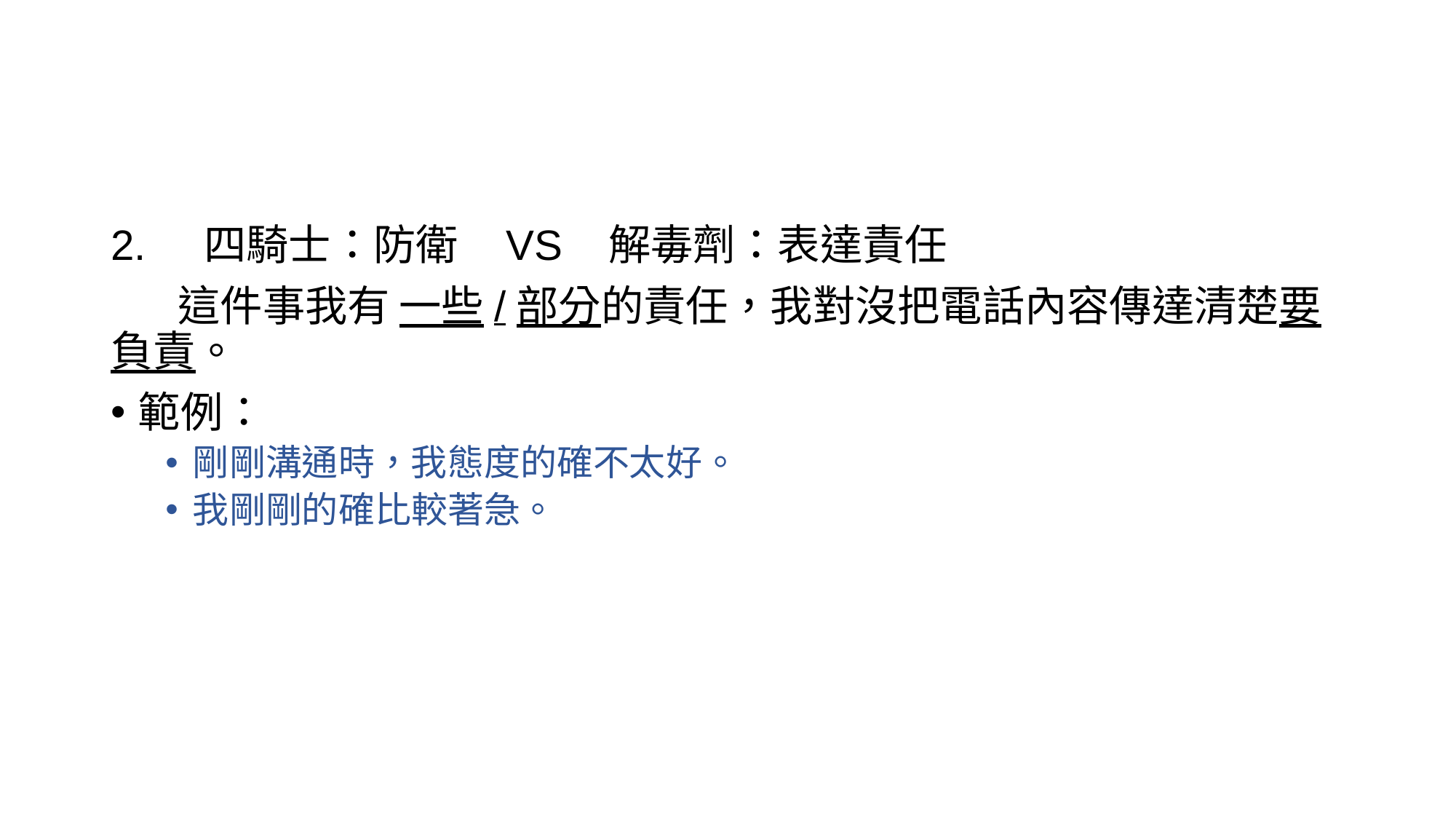

#
2.    四騎士：防衛    VS   解毒劑：表達責任
      這件事我有 一些/部分的責任，我對沒把電話內容傳達清楚要負責。
範例：
剛剛溝通時，我態度的確不太好。
我剛剛的確比較著急。